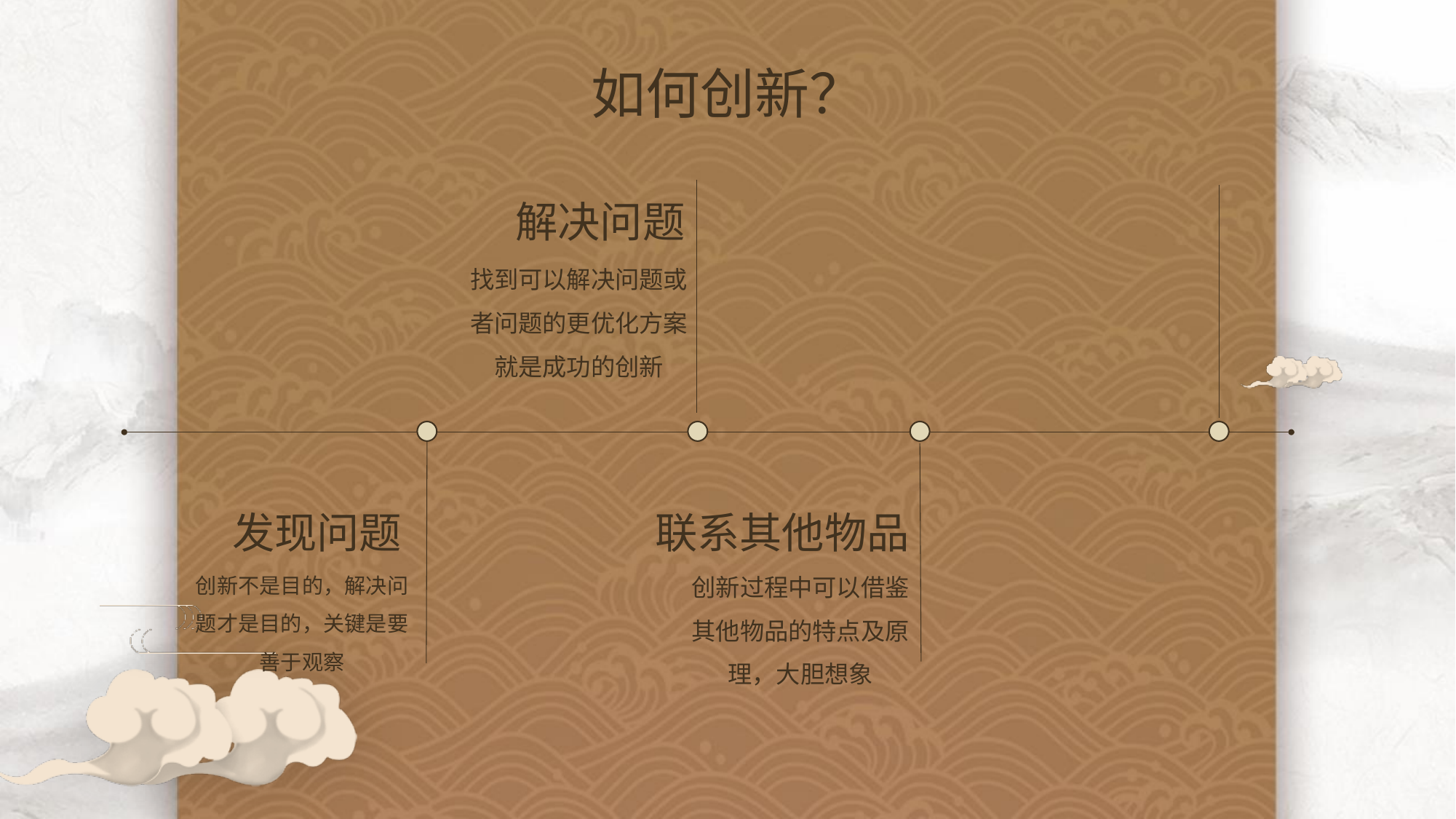

如何创新？
解决问题
找到可以解决问题或者问题的更优化方案就是成功的创新

发现问题
联系其他物品
创新过程中可以借鉴其他物品的特点及原理，大胆想象
创新不是目的，解决问题才是目的，关键是要善于观察